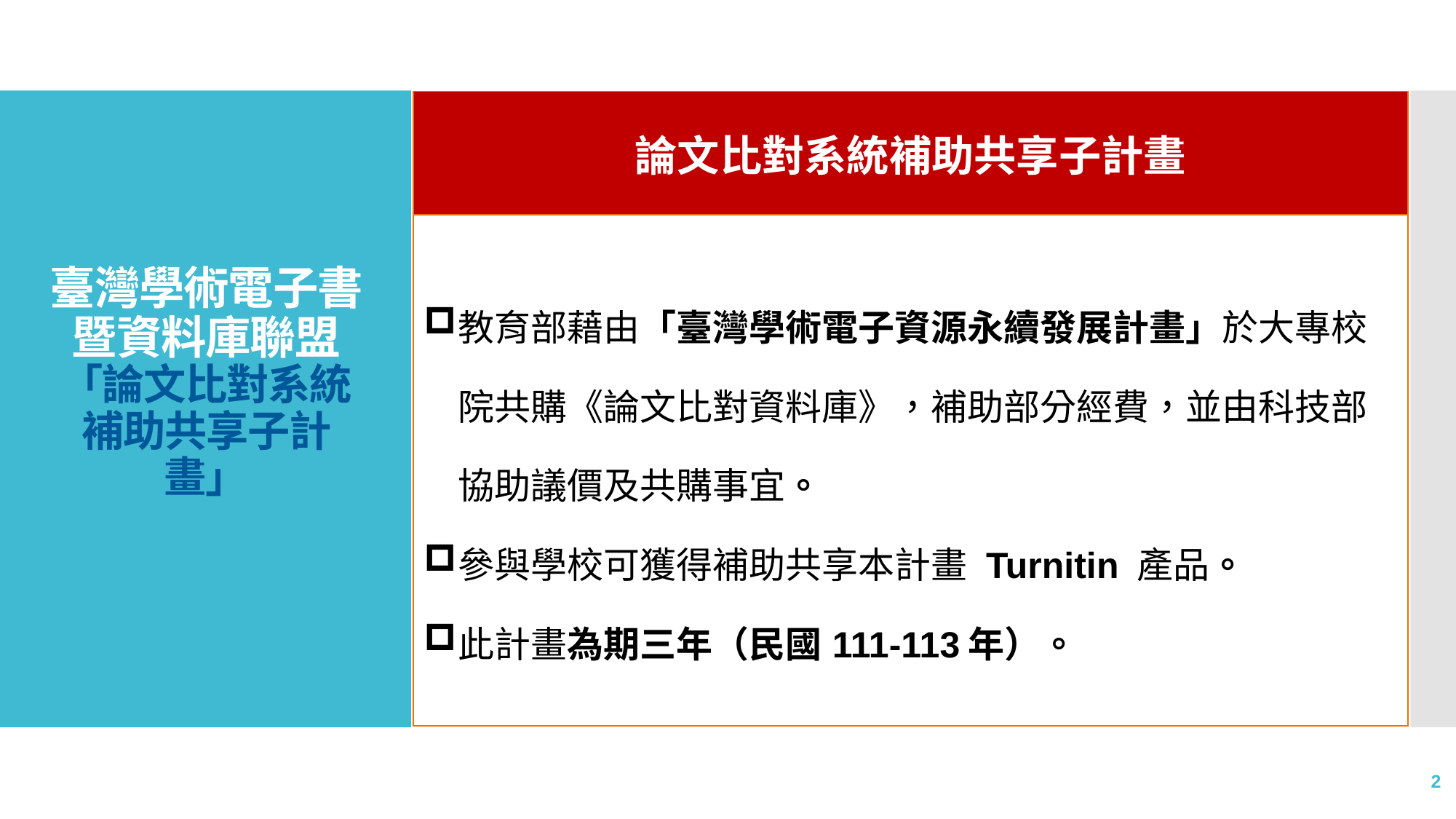

| 論文比對系統補助共享子計畫 |
| --- |
| 教育部藉由「臺灣學術電子資源永續發展計畫」於大專校院共購《論文比對資料庫》，補助部分經費，並由科技部協助議價及共購事宜。 參與學校可獲得補助共享本計畫 Turnitin 產品。 此計畫為期三年（民國111-113年）。 |
# 臺灣學術電子書暨資料庫聯盟 「論文比對系統補助共享子計畫」
2